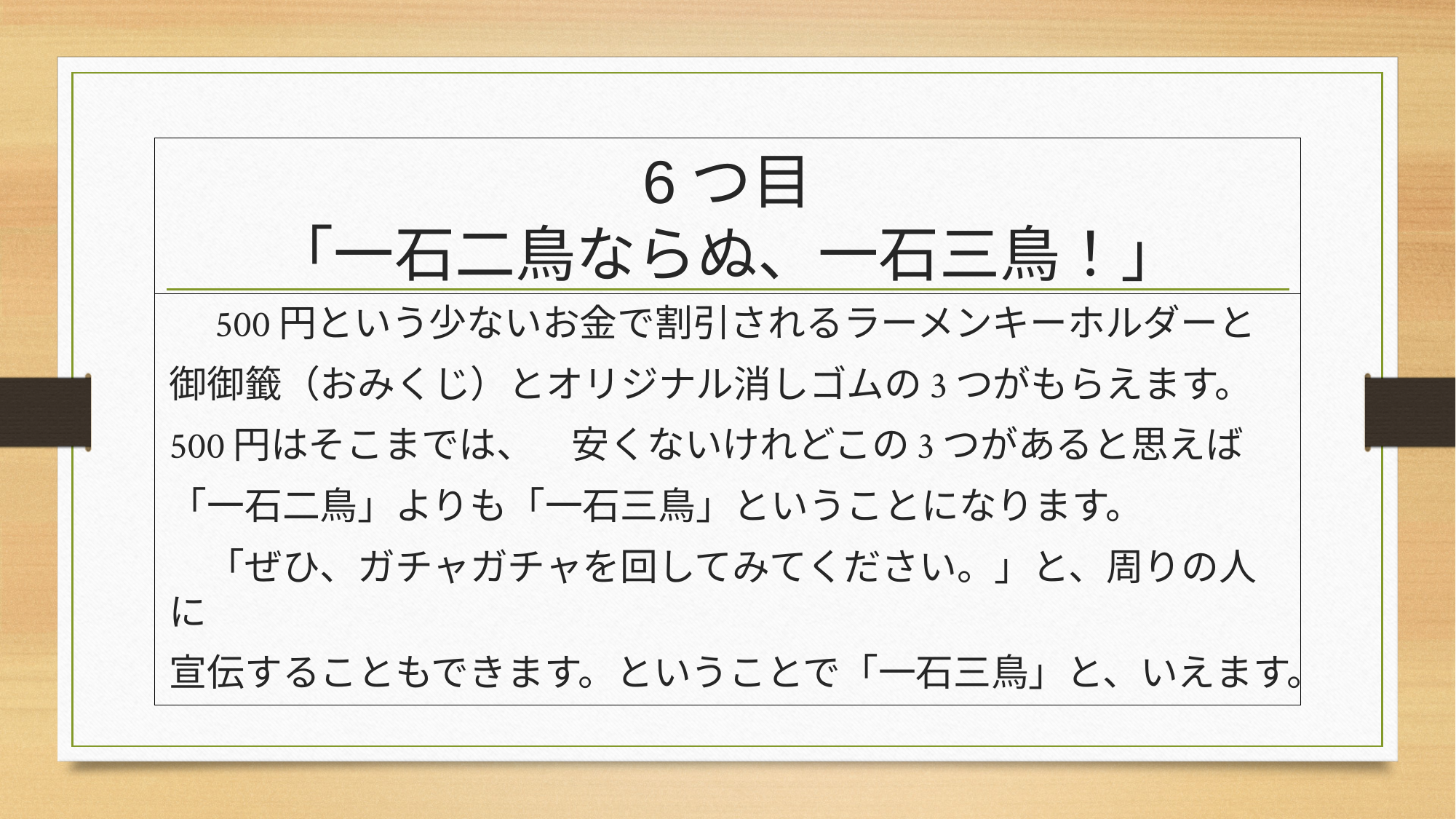

# 6つ目 「一石二鳥ならぬ、一石三鳥！」
　500円という少ないお金で割引されるラーメンキーホルダーと
御御籤（おみくじ）とオリジナル消しゴムの3つがもらえます。
500円はそこまでは、　安くないけれどこの3つがあると思えば
「一石二鳥」よりも「一石三鳥」ということになります。
　「ぜひ、ガチャガチャを回してみてください。」と、周りの人に
宣伝することもできます。ということで「一石三鳥」と、いえます。